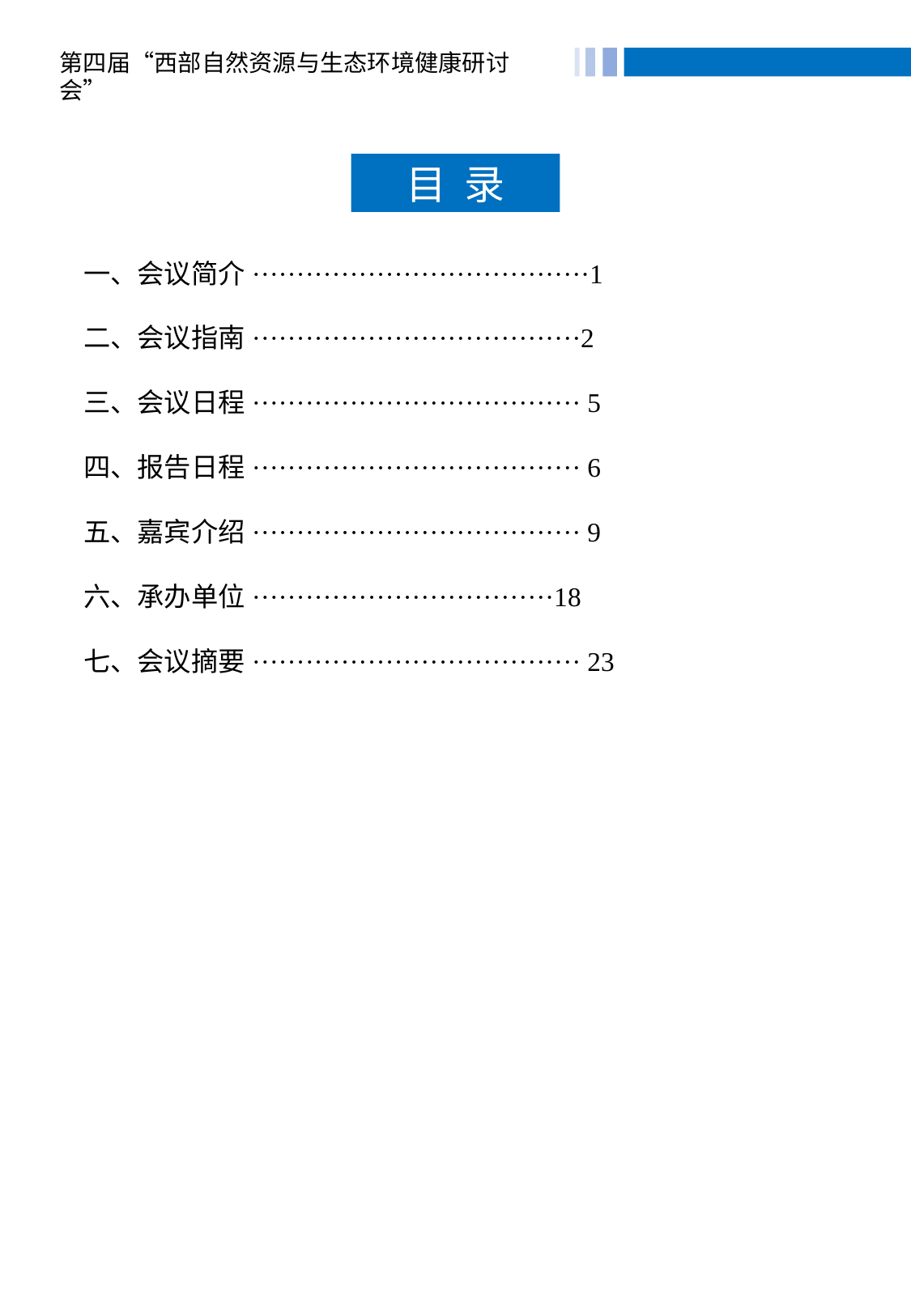

第四届“西部自然资源与生态环境健康研讨会”

目  录
一、会议简介······································1
二、会议指南·····································2
三、会议日程····································· 5
四、报告日程····································· 6
五、嘉宾介绍····································· 9
六、承办单位··································18
七、会议摘要····································· 23